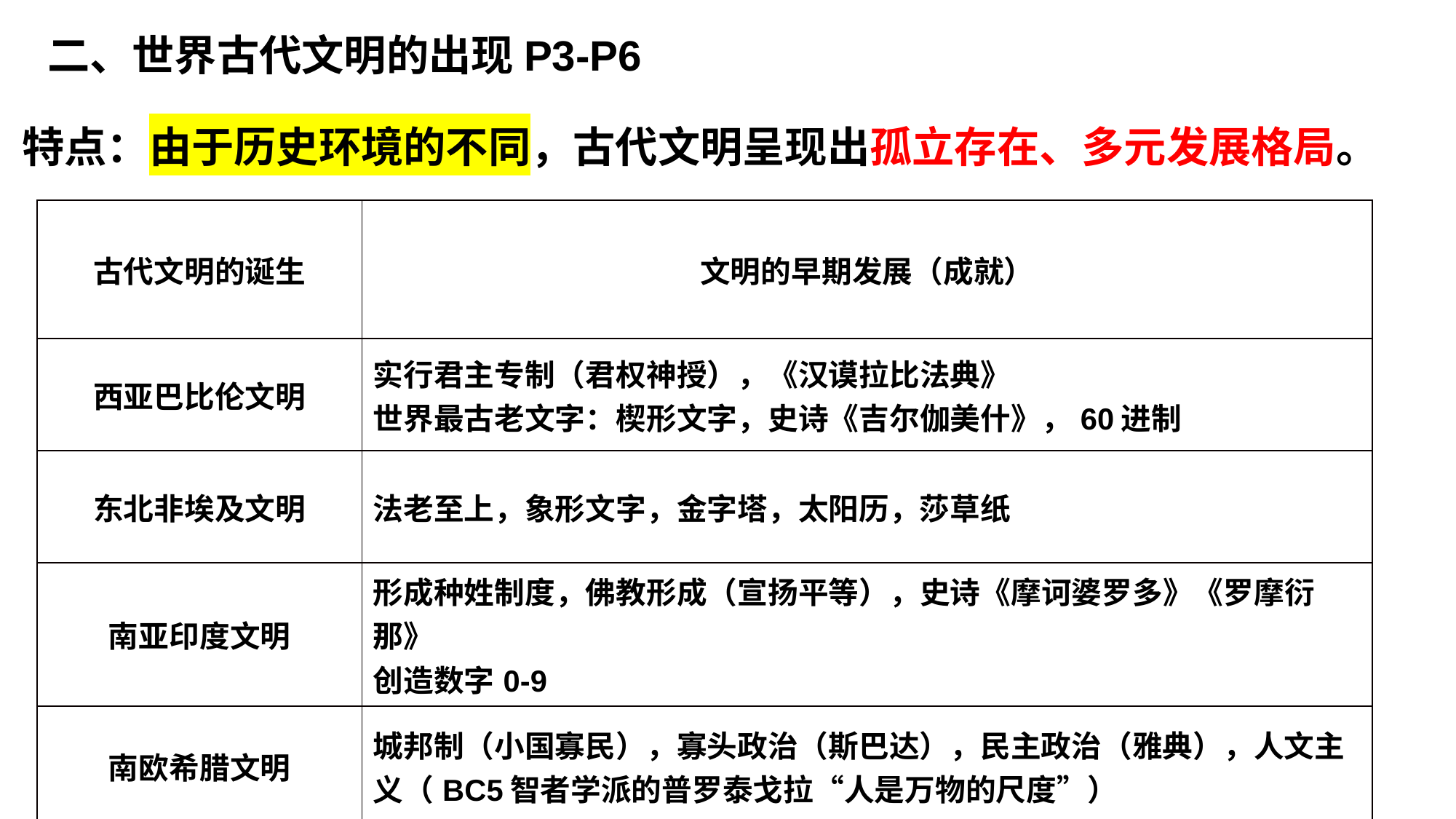

二、世界古代文明的出现P3-P6
特点：由于历史环境的不同，古代文明呈现出孤立存在、多元发展格局。
| 古代文明的诞生 | 文明的早期发展（成就） |
| --- | --- |
| 西亚巴比伦文明 | 实行君主专制（君权神授），《汉谟拉比法典》 世界最古老文字：楔形文字，史诗《吉尔伽美什》，60进制 |
| 东北非埃及文明 | 法老至上，象形文字，金字塔，太阳历，莎草纸 |
| 南亚印度文明 | 形成种姓制度，佛教形成（宣扬平等），史诗《摩诃婆罗多》《罗摩衍那》 创造数字0-9 |
| 南欧希腊文明 | 城邦制（小国寡民），寡头政治（斯巴达），民主政治（雅典），人文主义（BC5智者学派的普罗泰戈拉“人是万物的尺度”） |